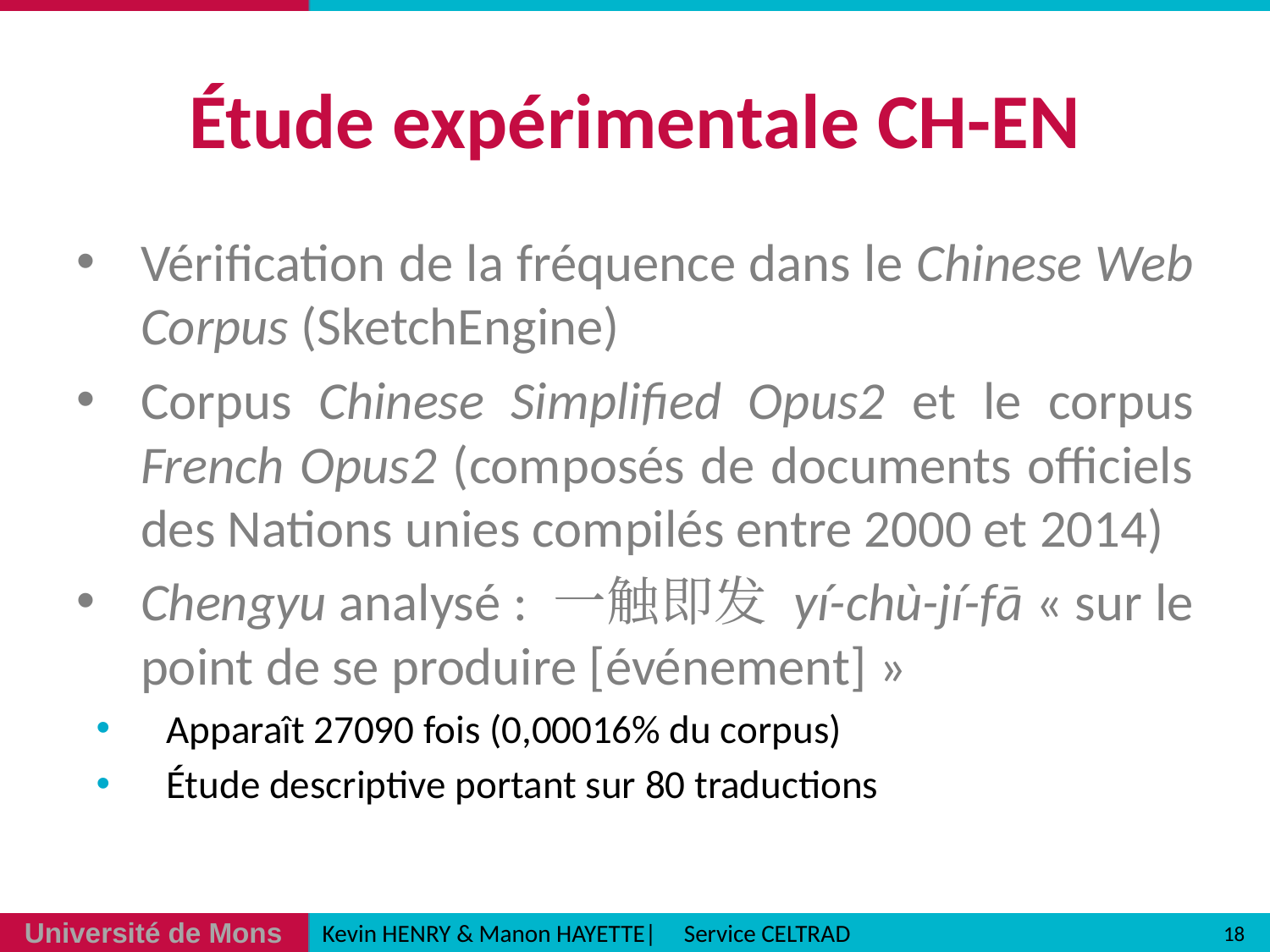

# Étude expérimentale CH-EN
Vérification de la fréquence dans le Chinese Web Corpus (SketchEngine)
Corpus Chinese Simplified Opus2 et le corpus French Opus2 (composés de documents officiels des Nations unies compilés entre 2000 et 2014)
Chengyu analysé : 一触即发 yí-chù-jí-fā « sur le point de se produire [événement] »
Apparaît 27090 fois (0,00016% du corpus)
Étude descriptive portant sur 80 traductions

18
Kevin HENRY & Manon HAYETTE|     Service CELTRAD